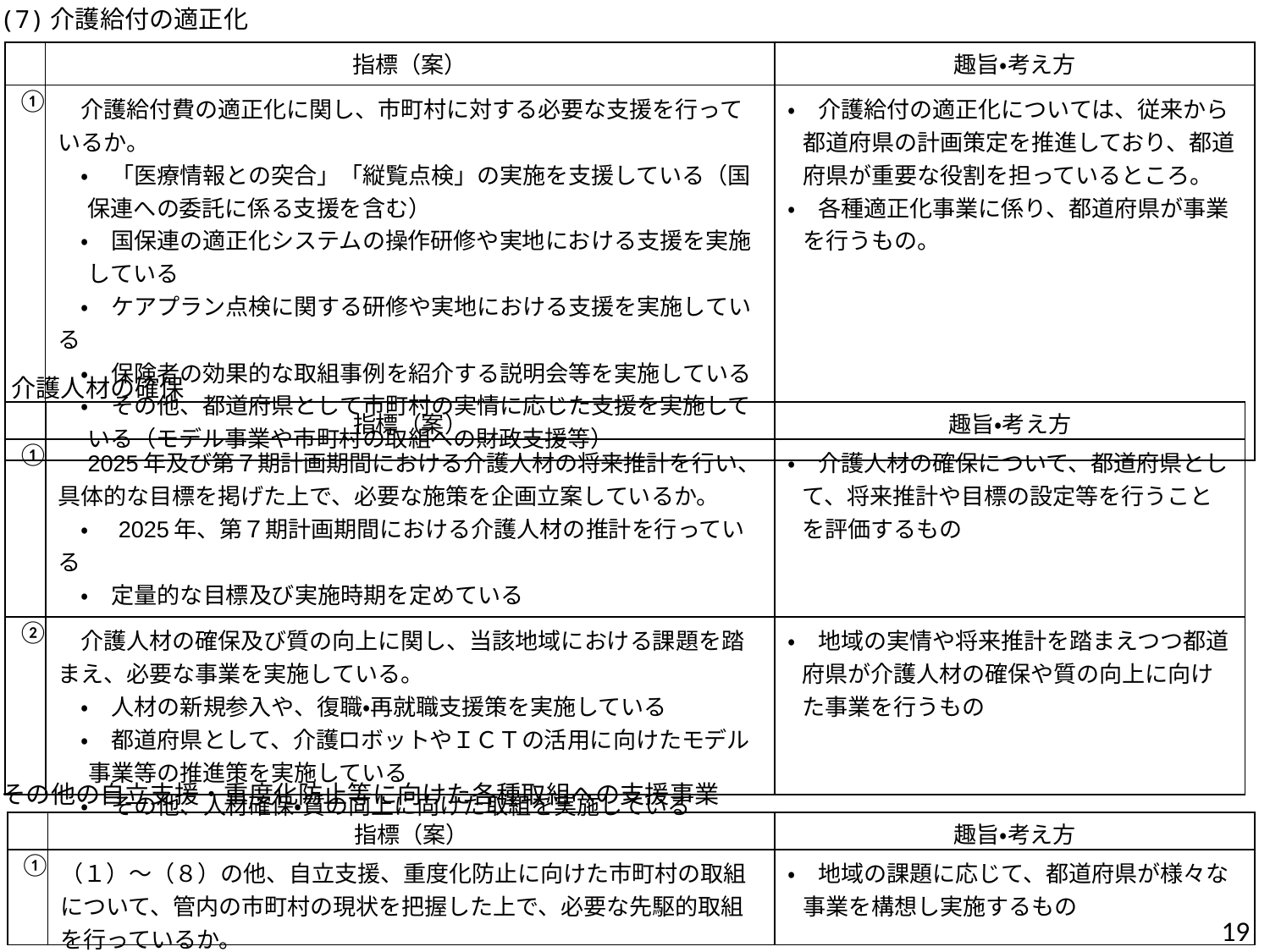

(7)介護給付の適正化
|  | 指標（案） | 趣旨・考え方 |
| --- | --- | --- |
| ① | 介護給付費の適正化に関し、市町村に対する必要な支援を行っているか。 　・　「医療情報との突合」「縦覧点検」の実施を支援している（国保連への委託に係る支援を含む） 　・　国保連の適正化システムの操作研修や実地における支援を実施している 　・　ケアプラン点検に関する研修や実地における支援を実施している 　・　保険者の効果的な取組事例を紹介する説明会等を実施している 　・　その他、都道府県として市町村の実情に応じた支援を実施している（モデル事業や市町村の取組への財政支援等） | ・　介護給付の適正化については、従来から都道府県の計画策定を推進しており、都道府県が重要な役割を担っているところ。 ・　各種適正化事業に係り、都道府県が事業を行うもの。 |
(8) 介護人材の確保
|  | 指標（案） | 趣旨・考え方 |
| --- | --- | --- |
| ① | 2025年及び第７期計画期間における介護人材の将来推計を行い、具体的な目標を掲げた上で、必要な施策を企画立案しているか。 　・　2025年、第７期計画期間における介護人材の推計を行っている 　・　定量的な目標及び実施時期を定めている | ・　介護人材の確保について、都道府県として、将来推計や目標の設定等を行うことを評価するもの |
| ② | 介護人材の確保及び質の向上に関し、当該地域における課題を踏まえ、必要な事業を実施している。 　・　人材の新規参入や、復職・再就職支援策を実施している 　・　都道府県として、介護ロボットやＩＣＴの活用に向けたモデル事業等の推進策を実施している 　・　その他、人材確保・質の向上に向けた取組を実施している | ・　地域の実情や将来推計を踏まえつつ都道府県が介護人材の確保や質の向上に向けた事業を行うもの |
(9)その他の自立支援・重度化防止等に向けた各種取組への支援事業
|  | 指標（案） | 趣旨・考え方 |
| --- | --- | --- |
| ① | （１）～（８）の他、自立支援、重度化防止に向けた市町村の取組について、管内の市町村の現状を把握した上で、必要な先駆的取組を行っているか。 | ・　地域の課題に応じて、都道府県が様々な事業を構想し実施するもの |
19